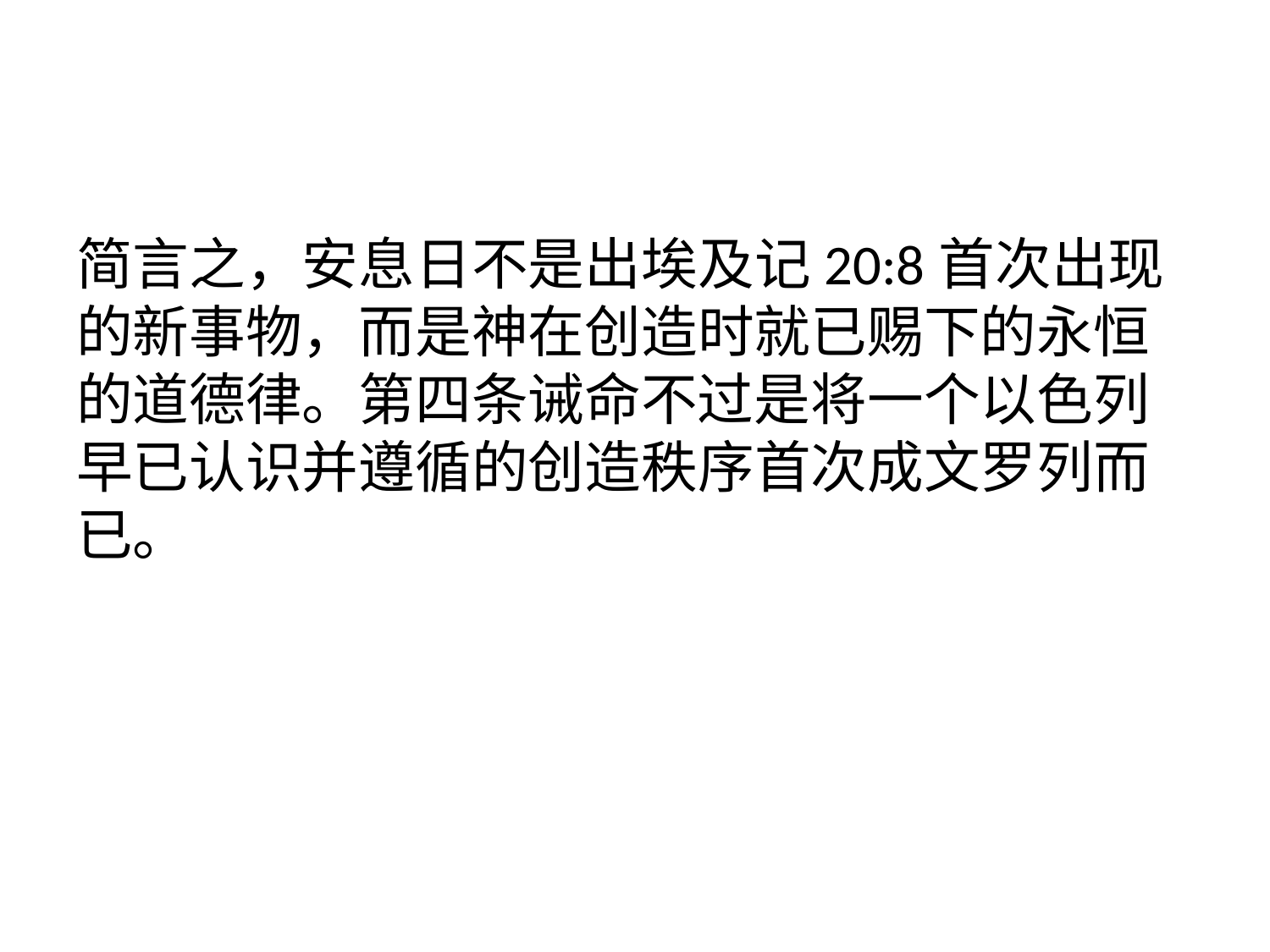

#
简言之，安息日不是出埃及记20:8首次出现的新事物，而是神在创造时就已赐下的永恒的道德律。第四条诫命不过是将一个以色列早已认识并遵循的创造秩序首次成文罗列而已。